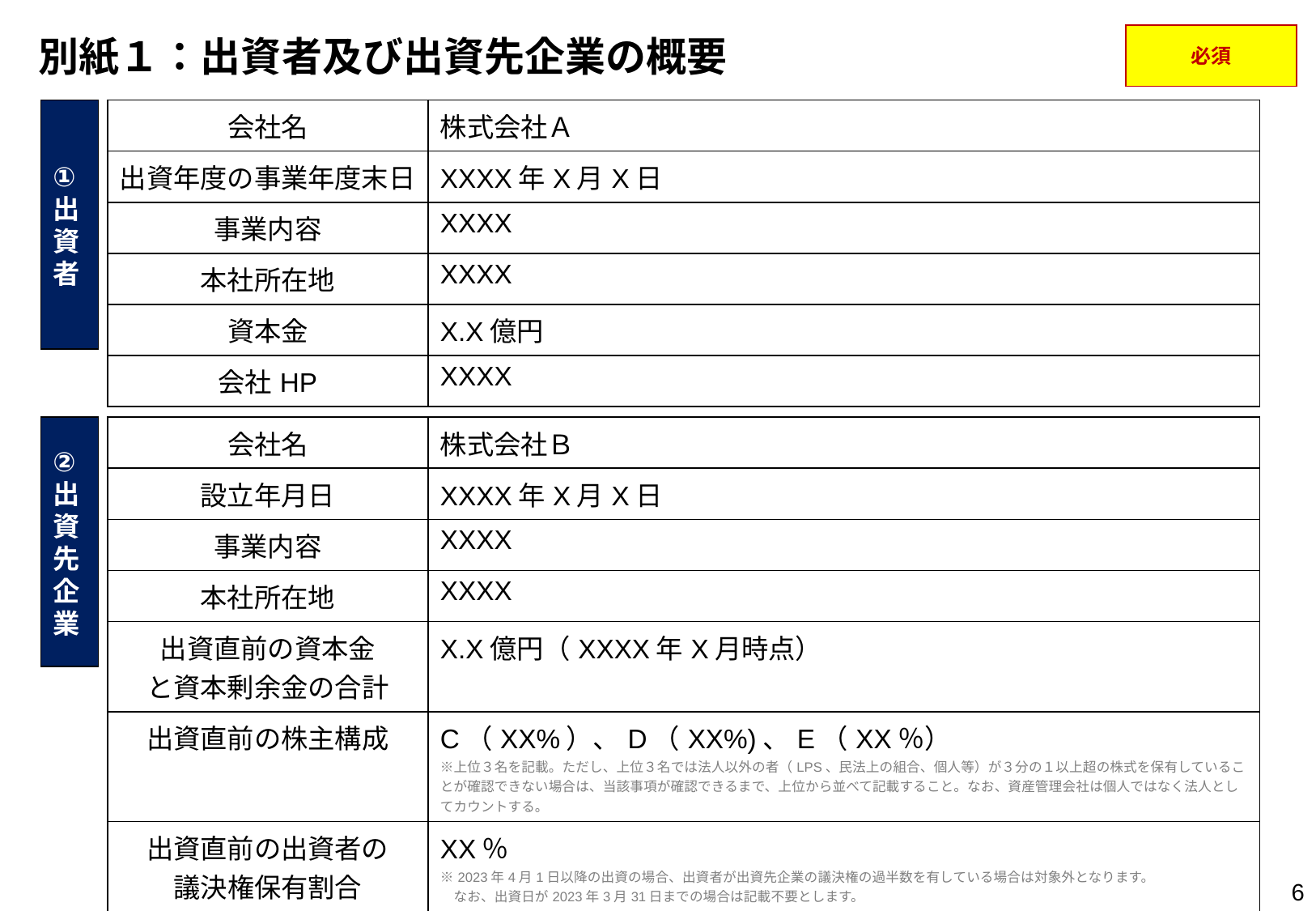

# 別紙１：出資者及び出資先企業の概要
必須
①
出
資
者
| 会社名 | 株式会社Ａ |
| --- | --- |
| 出資年度の事業年度末日 | XXXX年X月X日 |
| 事業内容 | XXXX |
| 本社所在地 | XXXX |
| 資本金 | X.X億円 |
| 会社HP | XXXX |
②
出
資
先
企
業
| 会社名 | 株式会社Ｂ |
| --- | --- |
| 設立年月日 | XXXX年X月X日 |
| 事業内容 | XXXX |
| 本社所在地 | XXXX |
| 出資直前の資本金 と資本剰余金の合計 | X.X億円（XXXX年X月時点） |
| 出資直前の株主構成 | C（XX%）、D（XX%)、E（XX％） ※上位３名を記載。ただし、上位３名では法人以外の者（LPS、民法上の組合、個人等）が３分の１以上超の株式を保有していることが確認できない場合は、当該事項が確認できるまで、上位から並べて記載すること。なお、資産管理会社は個人ではなく法人としてカウントする。 |
| 出資直前の出資者の 議決権保有割合 | XX％ ※2023年4月1日以降の出資の場合、出資者が出資先企業の議決権の過半数を有している場合は対象外となります。 　なお、出資日が2023年3月31日までの場合は記載不要とします。 |
| 会社HP | XXXX |
6